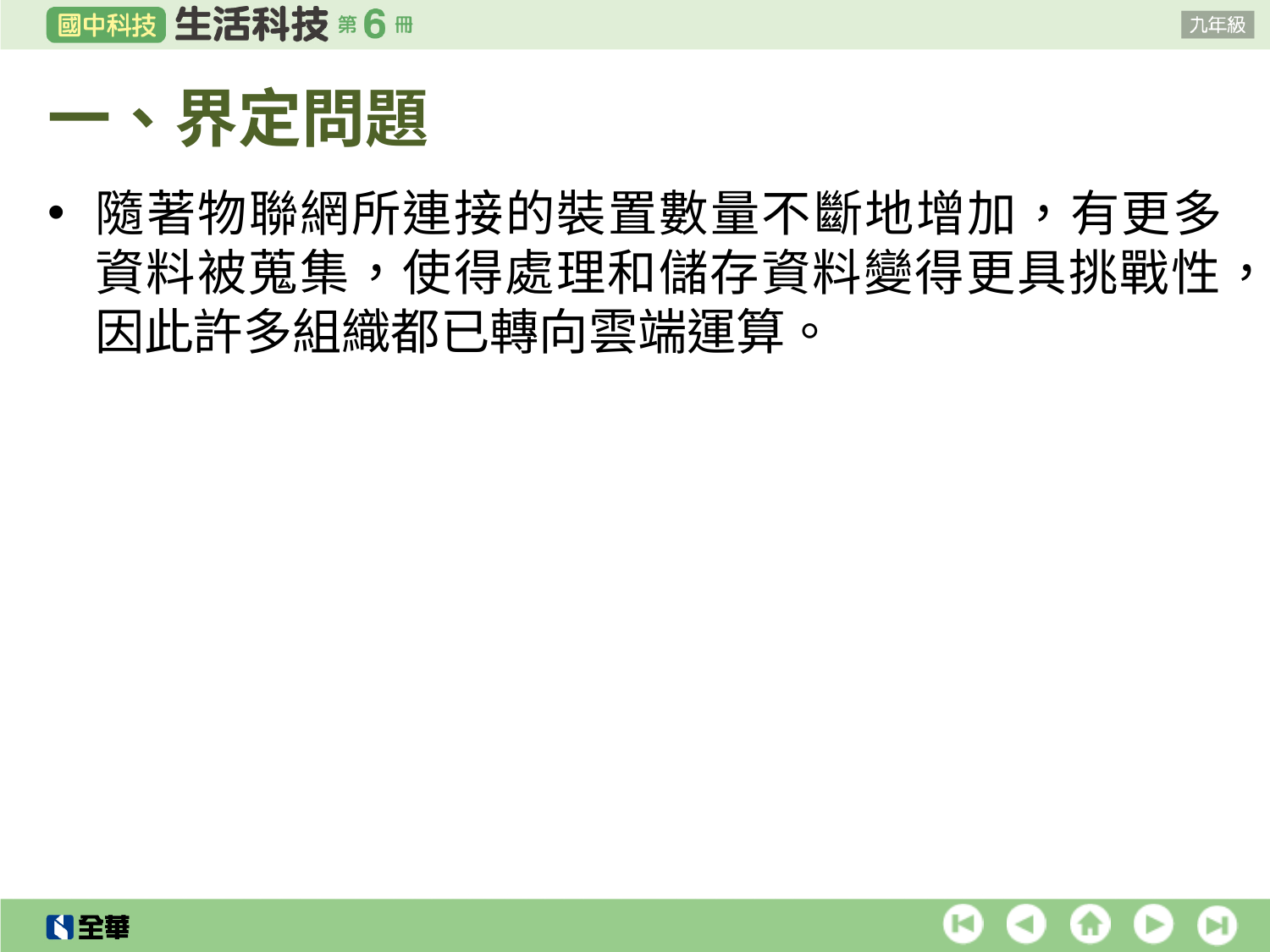

# 一、界定問題
隨著物聯網所連接的裝置數量不斷地增加，有更多資料被蒐集，使得處理和儲存資料變得更具挑戰性，因此許多組織都已轉向雲端運算。